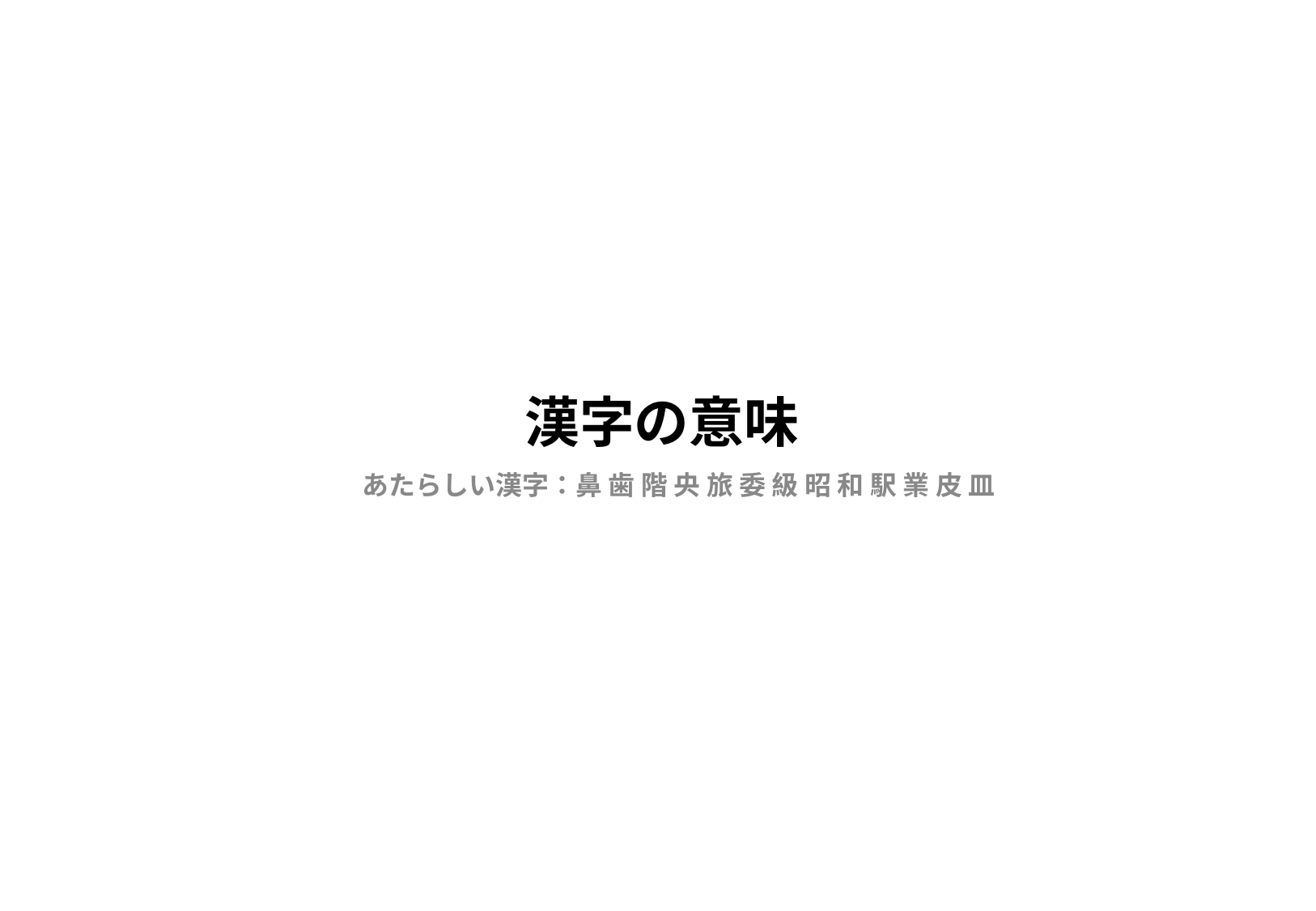

# 漢字の意味
あたらしい漢字：鼻 歯 階 央 旅 委 級 昭 和 駅 業 皮 皿